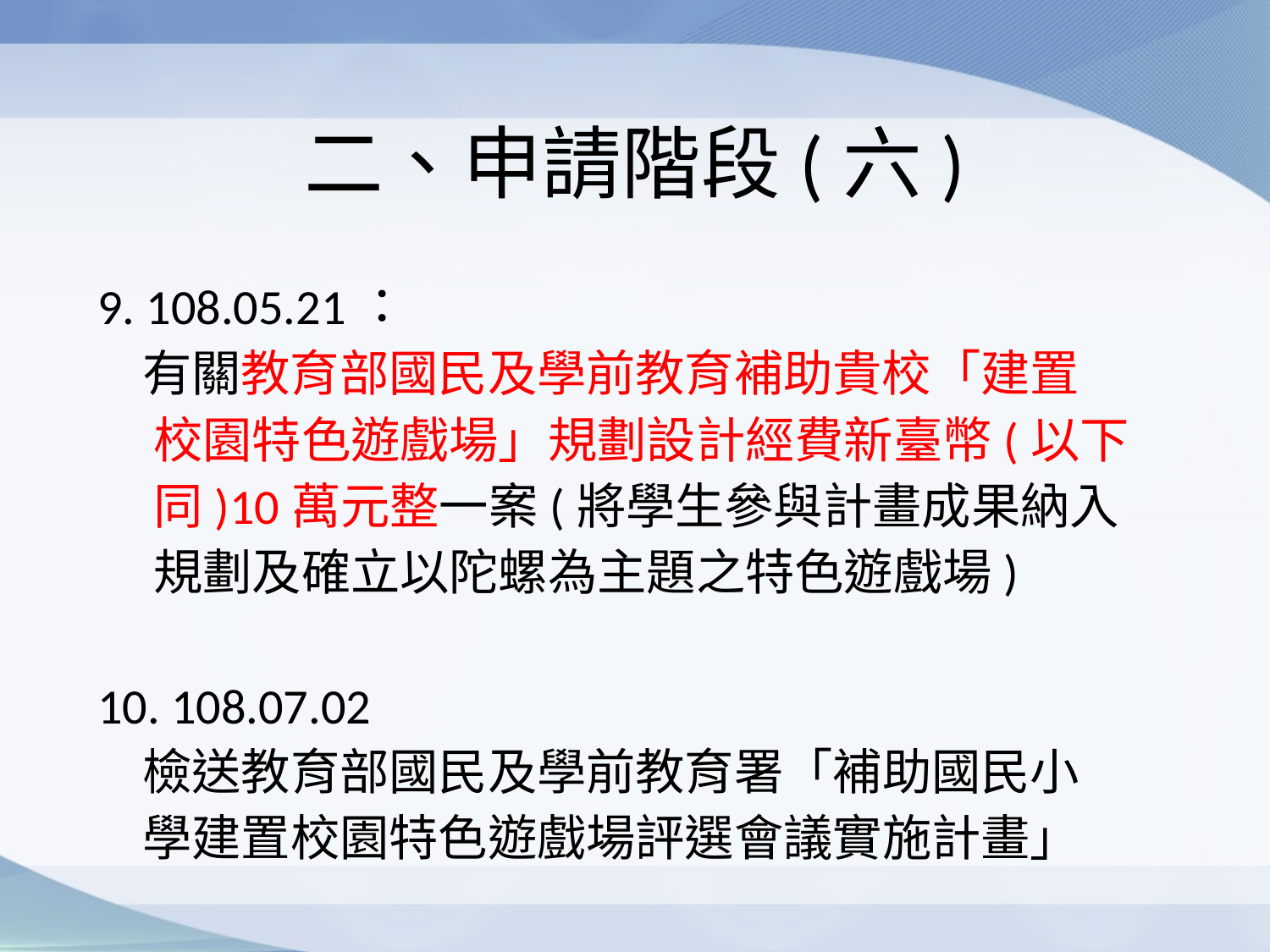

# 二、申請階段(六)
9. 108.05.21：
   有關教育部國民及學前教育補助貴校「建置
    校園特色遊戲場」規劃設計經費新臺幣(以下
    同)10萬元整一案(將學生參與計畫成果納入
    規劃及確立以陀螺為主題之特色遊戲場)

10. 108.07.02
   檢送教育部國民及學前教育署「補助國民小
   學建置校園特色遊戲場評選會議實施計畫」